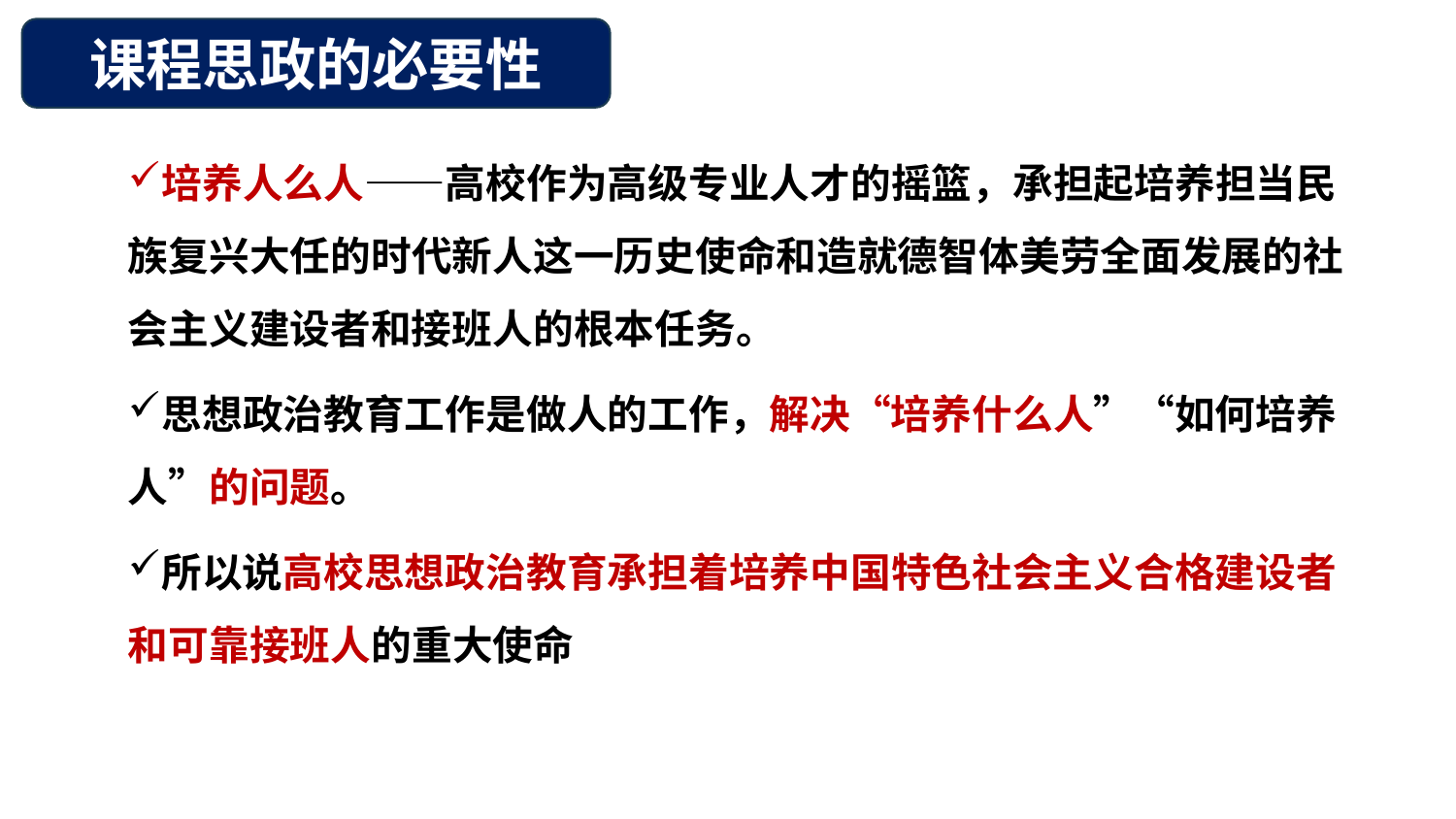

课程思政的必要性
培养人么人——高校作为高级专业人才的摇篮，承担起培养担当民族复兴大任的时代新人这一历史使命和造就德智体美劳全面发展的社会主义建设者和接班人的根本任务。
思想政治教育工作是做人的工作，解决“培养什么人”“如何培养人”的问题。
所以说高校思想政治教育承担着培养中国特色社会主义合格建设者和可靠接班人的重大使命